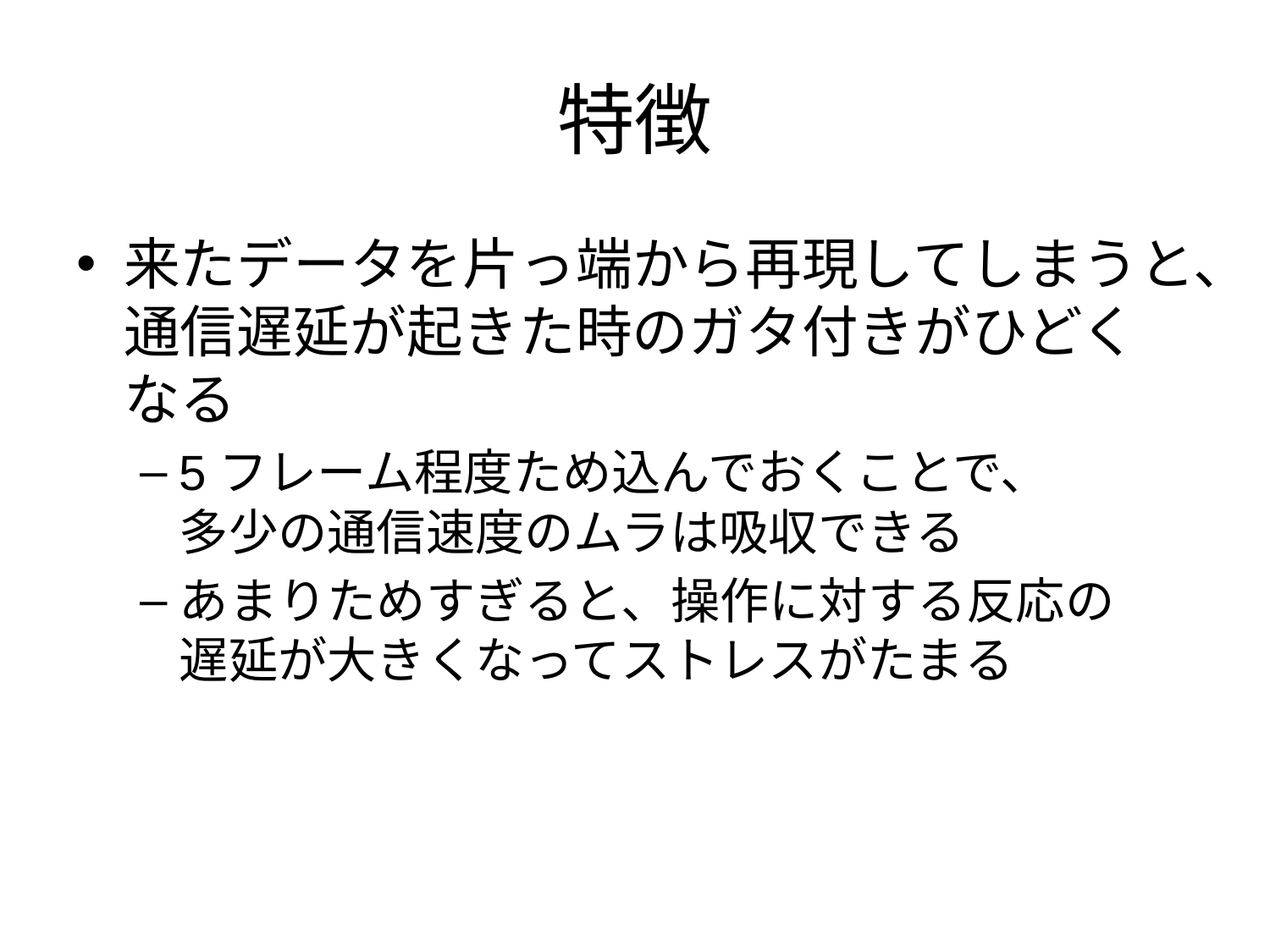

# 特徴
来たデータを片っ端から再現してしまうと、通信遅延が起きた時のガタ付きがひどくなる
5フレーム程度ため込んでおくことで、
多少の通信速度のムラは吸収できる
あまりためすぎると、操作に対する反応の
遅延が大きくなってストレスがたまる